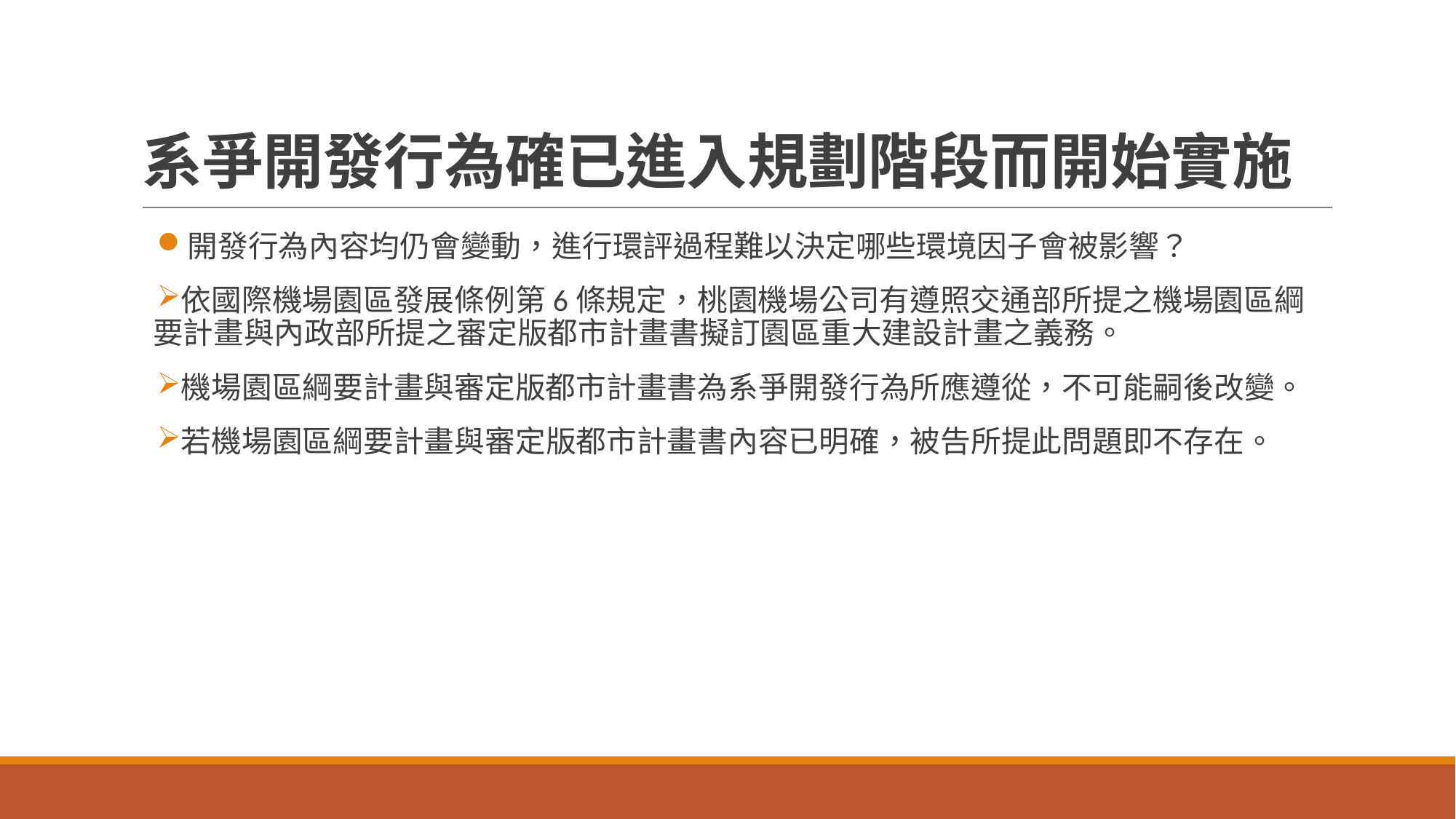

# 系爭開發行為確已進入規劃階段而開始實施
開發行為內容均仍會變動，進行環評過程難以決定哪些環境因子會被影響？
依國際機場園區發展條例第6條規定，桃園機場公司有遵照交通部所提之機場園區綱要計畫與內政部所提之審定版都市計畫書擬訂園區重大建設計畫之義務。
機場園區綱要計畫與審定版都市計畫書為系爭開發行為所應遵從，不可能嗣後改變。
若機場園區綱要計畫與審定版都市計畫書內容已明確，被告所提此問題即不存在。